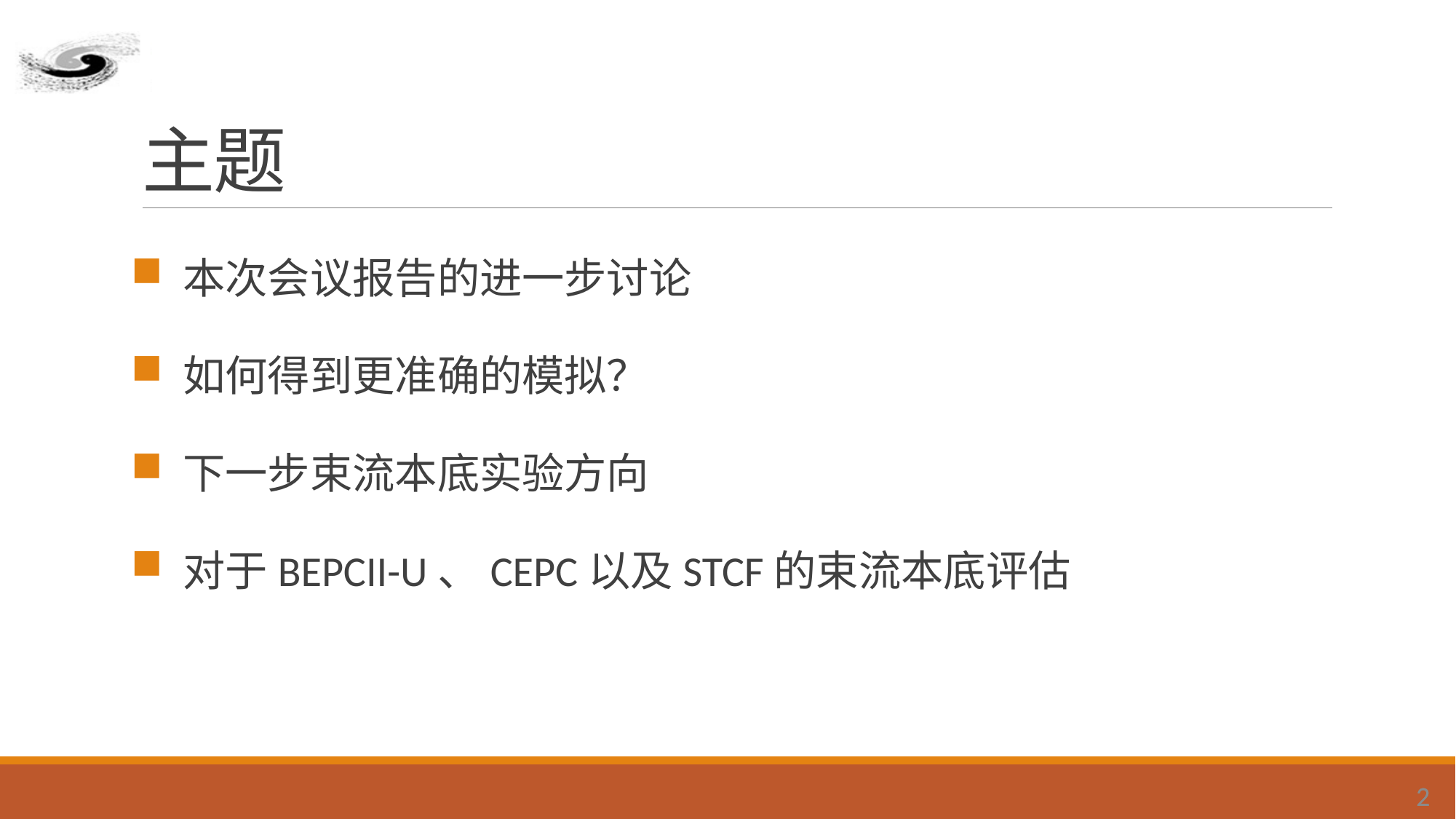

# 主题

 本次会议报告的进一步讨论
 如何得到更准确的模拟？
 下一步束流本底实验方向
 对于BEPCII-U、CEPC以及STCF的束流本底评估
2